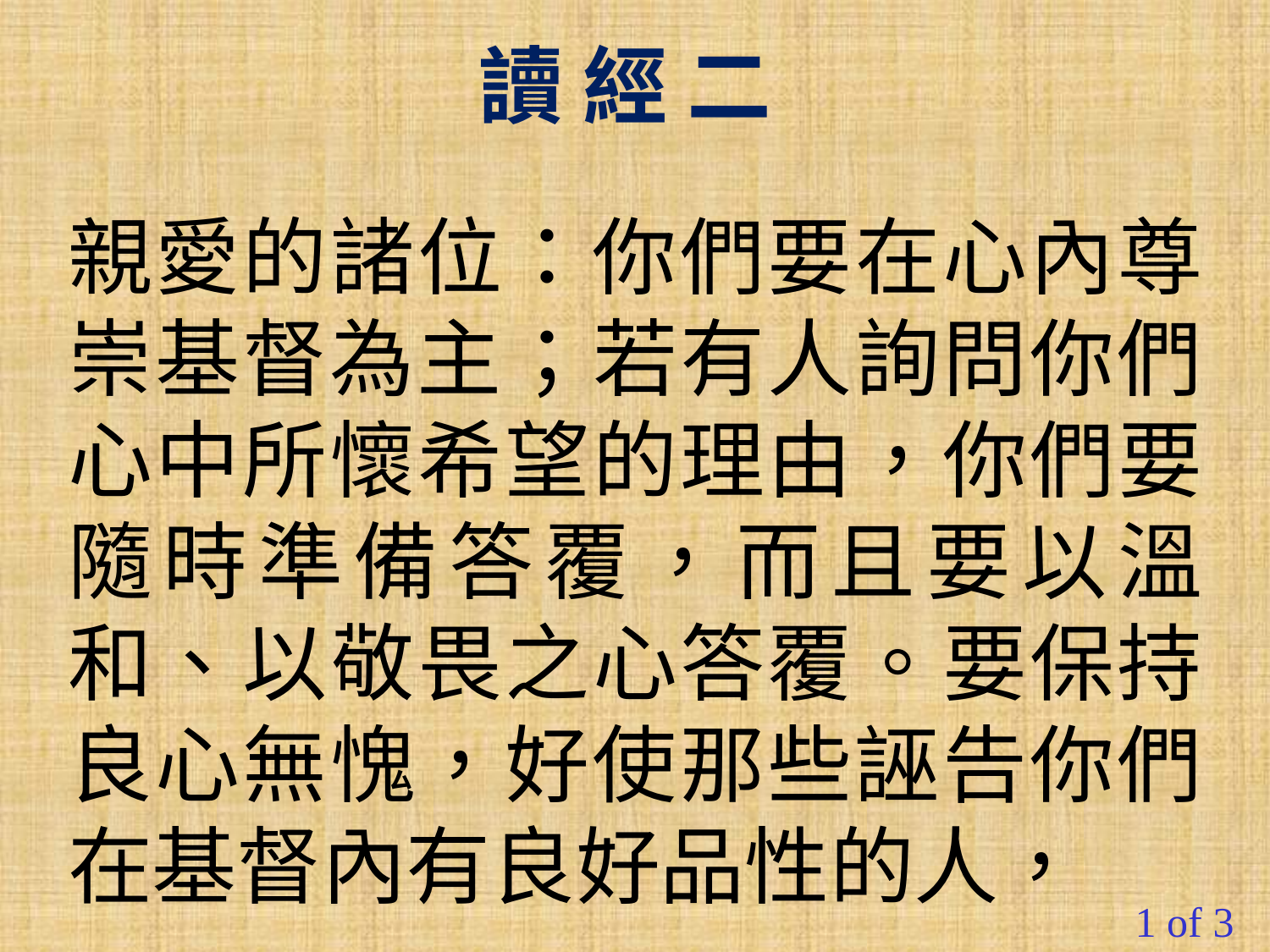

讀 經 二

親愛的諸位：你們要在心內尊崇基督為主；若有人詢問你們心中所懷希望的理由，你們要隨時準備答覆，而且要以溫和、以敬畏之心答覆。要保持良心無愧，好使那些誣告你們在基督內有良好品性的人，
1 of 3